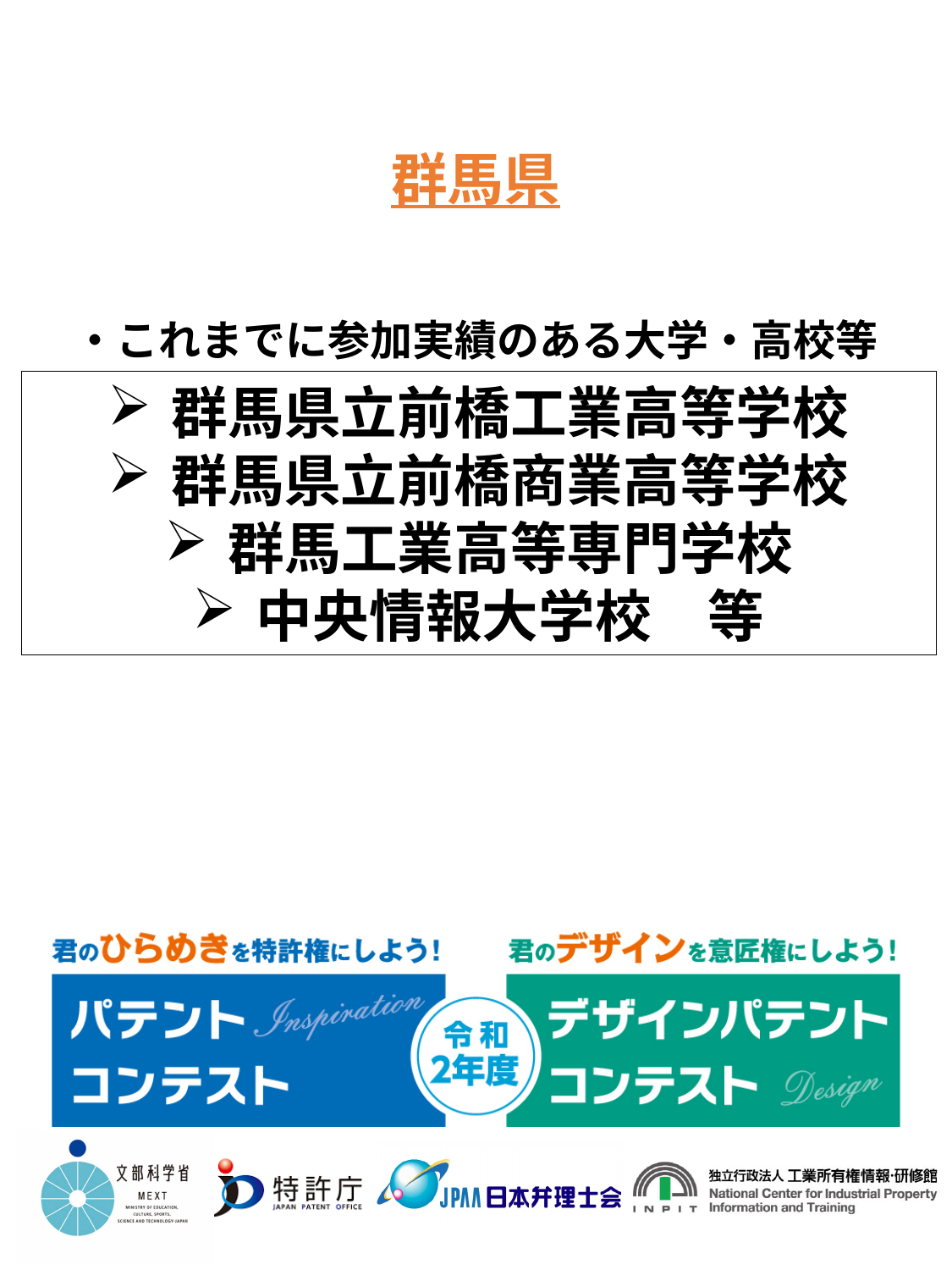

群馬県
・これまでに参加実績のある大学・高校等
群馬県立前橋工業高等学校
群馬県立前橋商業高等学校
群馬工業高等専門学校
中央情報大学校　等